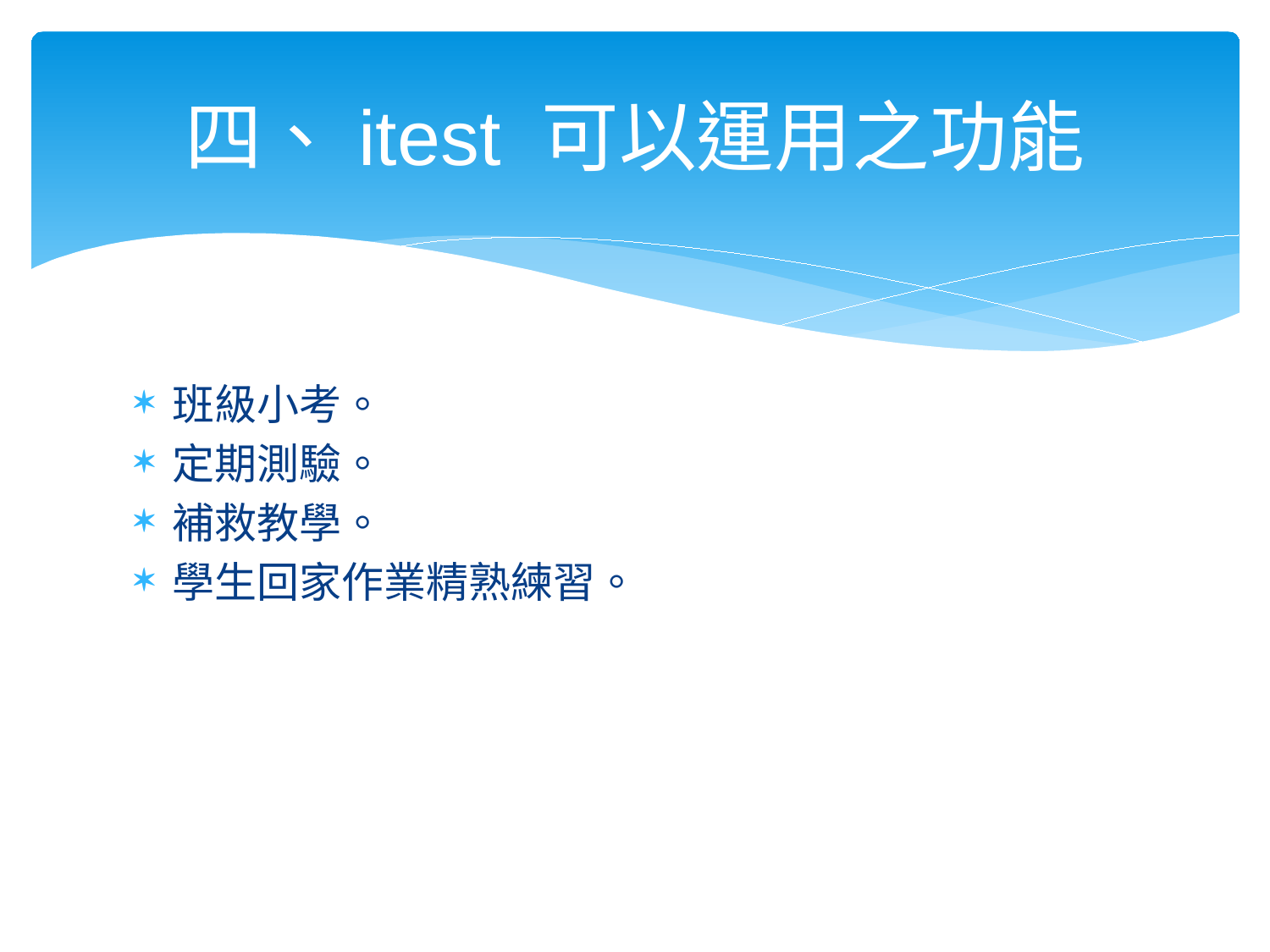

# 四、itest 可以運用之功能
班級小考。
定期測驗。
補救教學。
學生回家作業精熟練習。